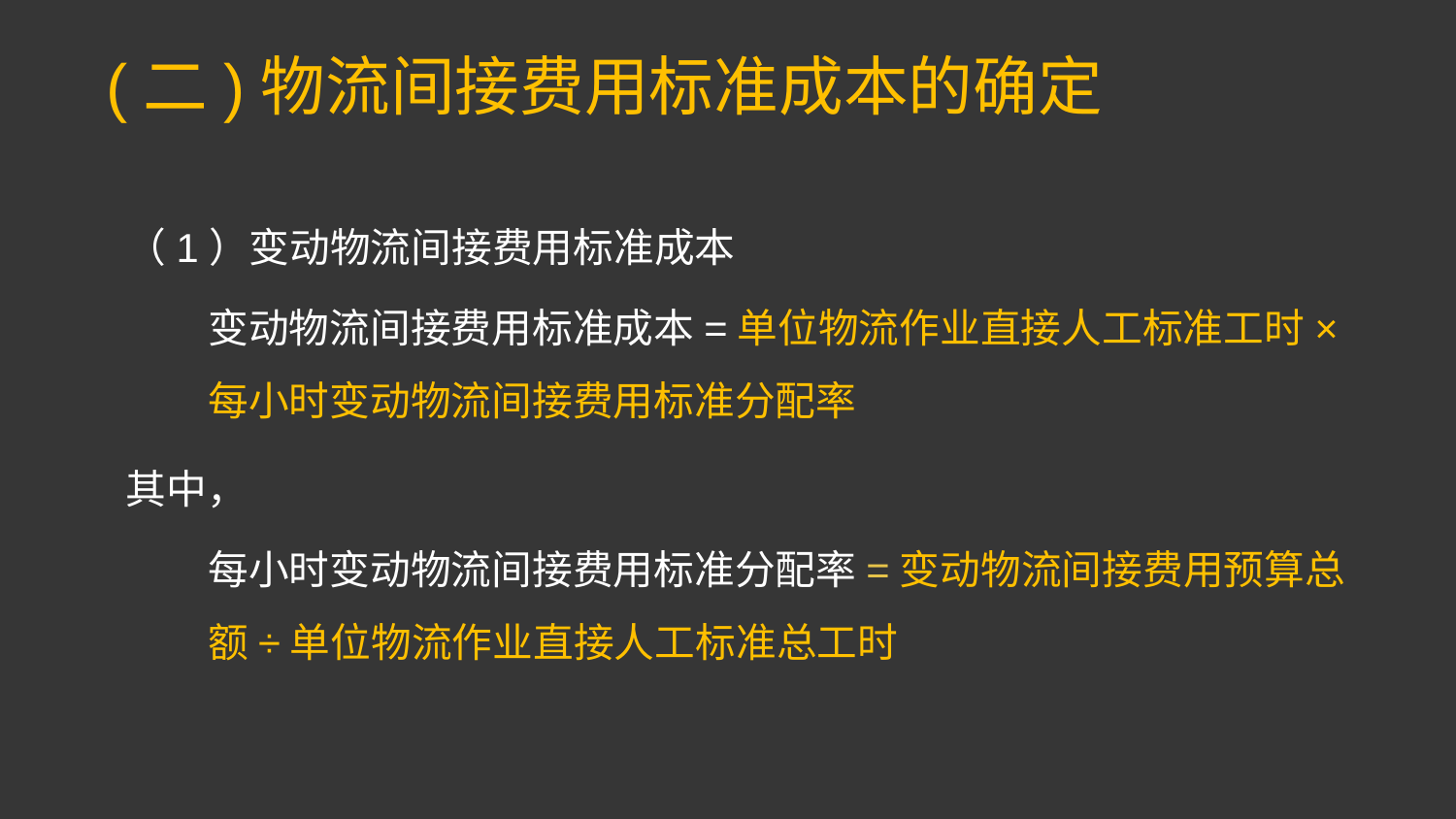

(二)物流间接费用标准成本的确定
（1）变动物流间接费用标准成本
变动物流间接费用标准成本=单位物流作业直接人工标准工时×每小时变动物流间接费用标准分配率
其中，
每小时变动物流间接费用标准分配率=变动物流间接费用预算总额÷单位物流作业直接人工标准总工时